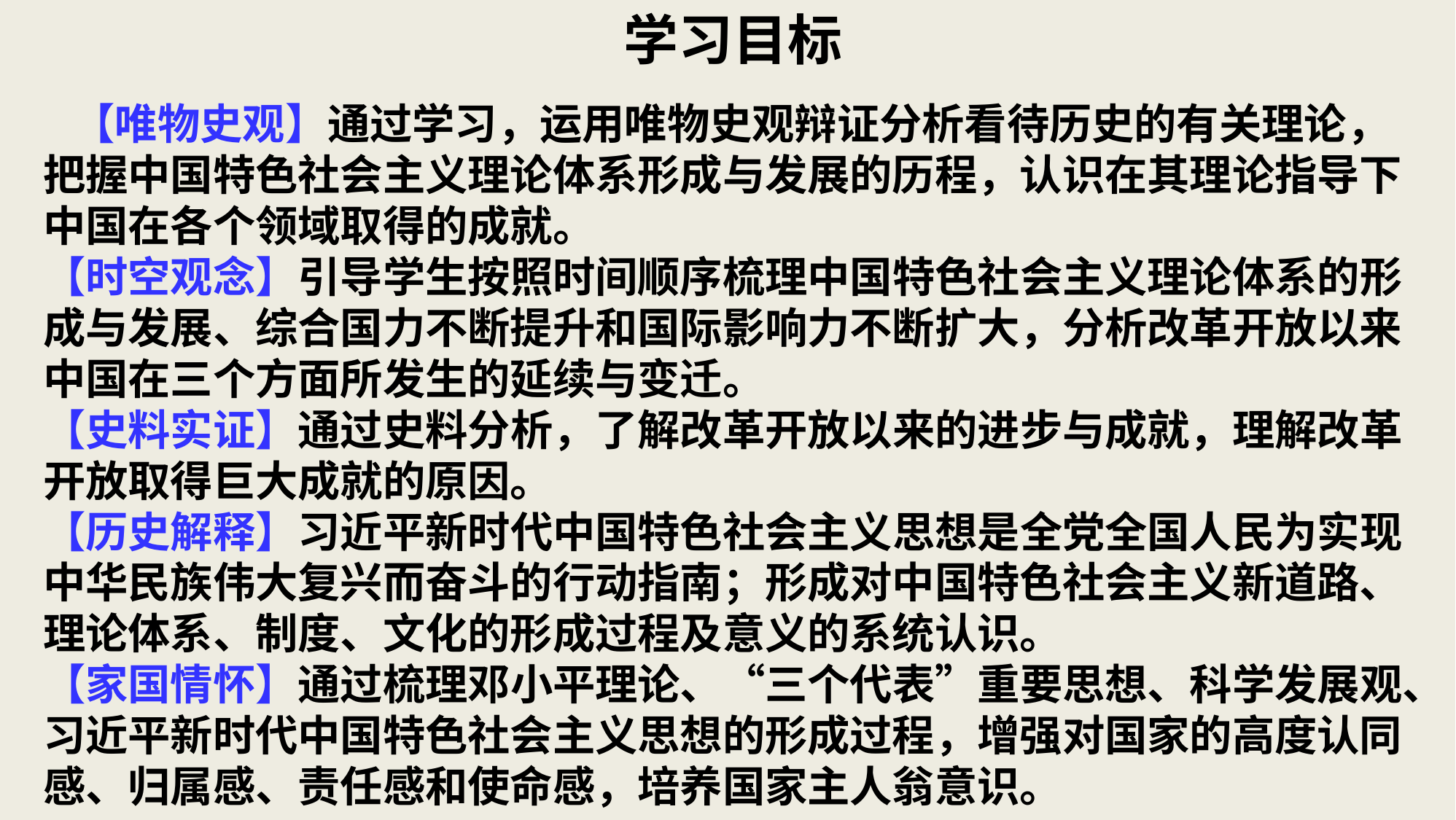

学习目标
  【唯物史观】通过学习，运用唯物史观辩证分析看待历史的有关理论，把握中国特色社会主义理论体系形成与发展的历程，认识在其理论指导下中国在各个领域取得的成就。
【时空观念】引导学生按照时间顺序梳理中国特色社会主义理论体系的形成与发展、综合国力不断提升和国际影响力不断扩大，分析改革开放以来中国在三个方面所发生的延续与变迁。
【史料实证】通过史料分析，了解改革开放以来的进步与成就，理解改革开放取得巨大成就的原因。
【历史解释】习近平新时代中国特色社会主义思想是全党全国人民为实现中华民族伟大复兴而奋斗的行动指南；形成对中国特色社会主义新道路、理论体系、制度、文化的形成过程及意义的系统认识。
【家国情怀】通过梳理邓小平理论、“三个代表”重要思想、科学发展观、习近平新时代中国特色社会主义思想的形成过程，增强对国家的高度认同感、归属感、责任感和使命感，培养国家主人翁意识。